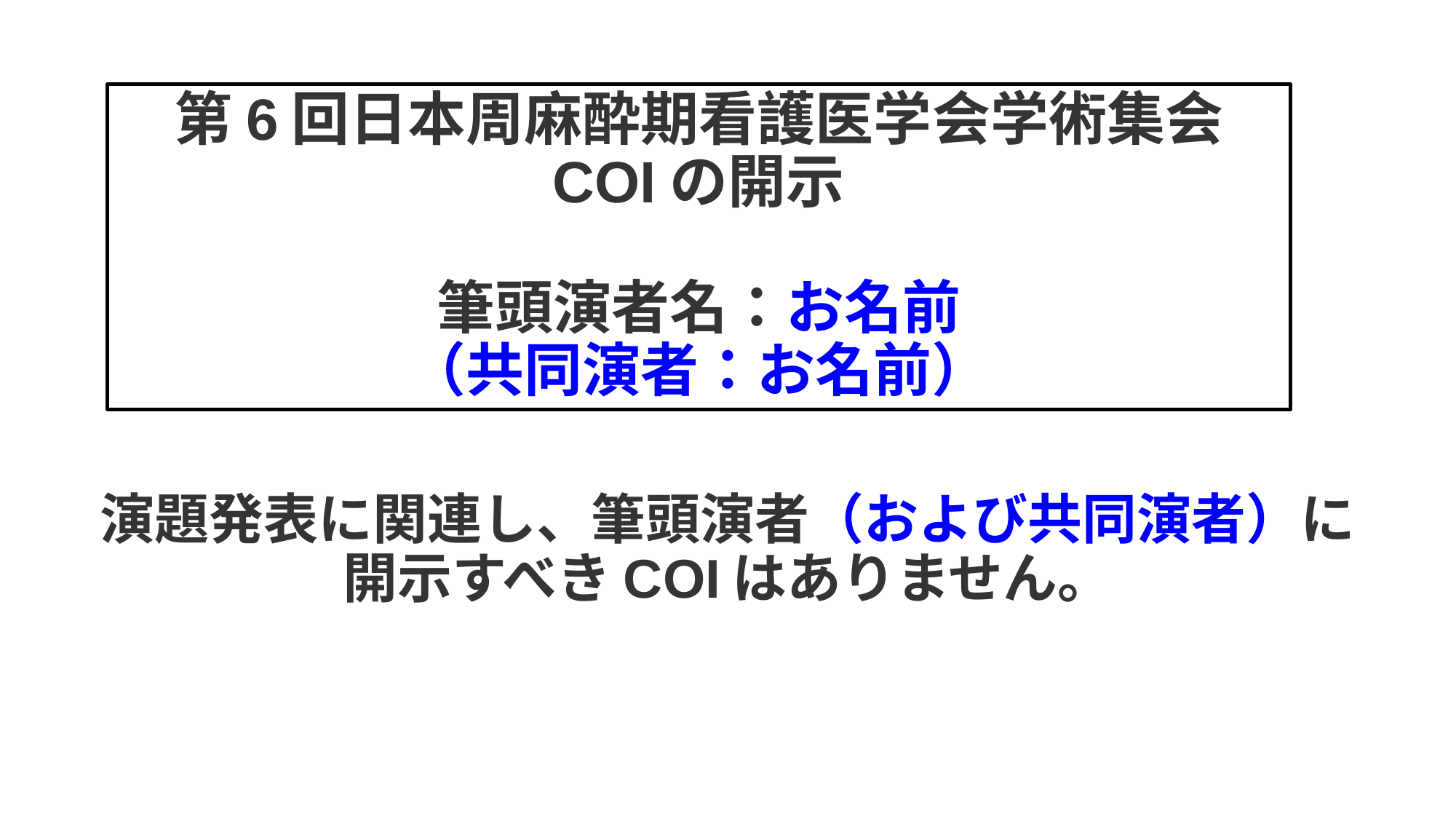

# 第6回日本周麻酔期看護医学会学術集会 COIの開示 筆頭演者名：お名前 （共同演者：お名前）
演題発表に関連し、筆頭演者（および共同演者）に
開示すべきCOIはありません。